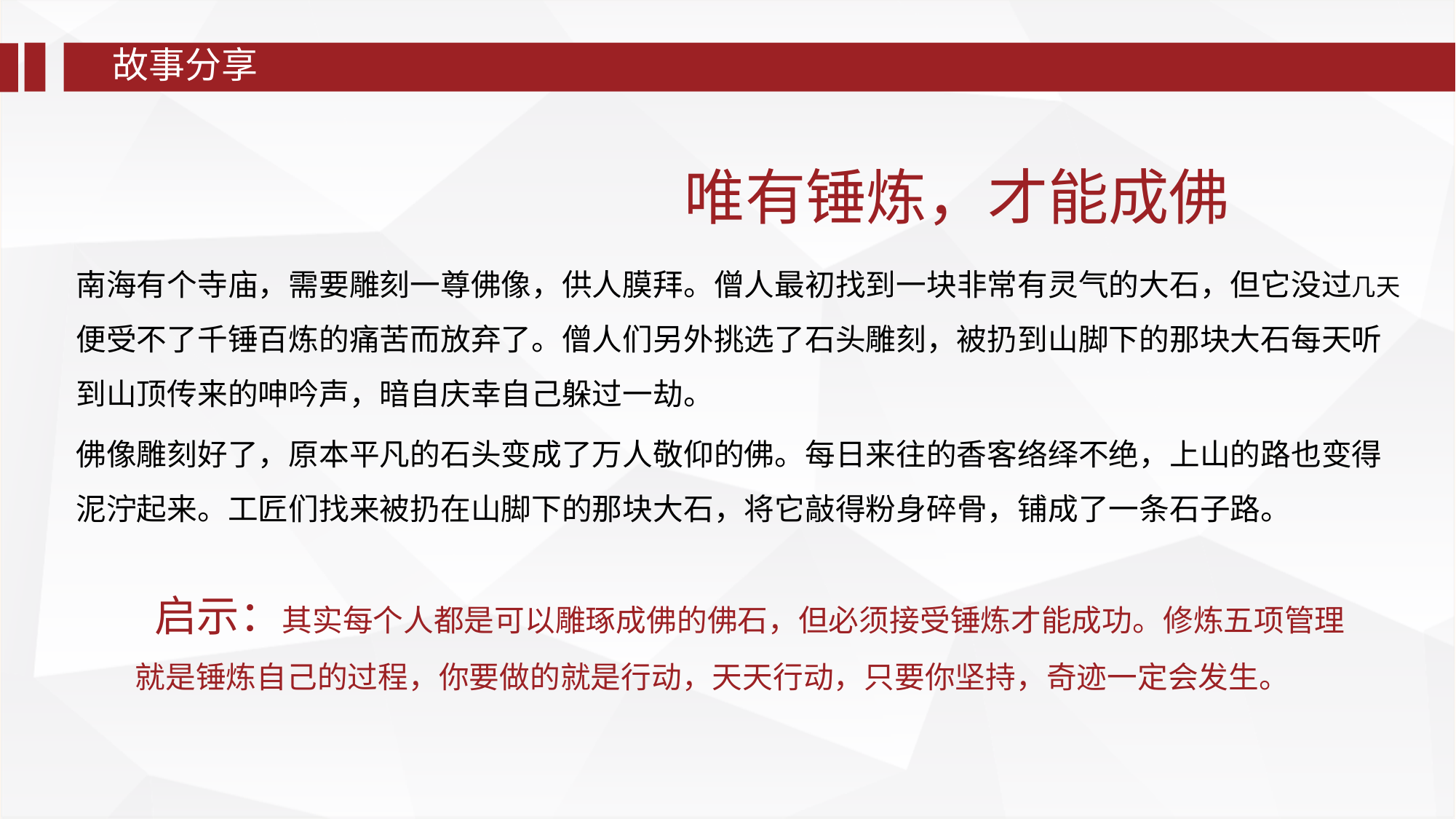

故事分享

唯有锤炼，才能成佛
南海有个寺庙，需要雕刻一尊佛像，供人膜拜。僧人最初找到一块非常有灵气的大石，但它没过几天便受不了千锤百炼的痛苦而放弃了。僧人们另外挑选了石头雕刻，被扔到山脚下的那块大石每天听到山顶传来的呻吟声，暗自庆幸自己躲过一劫。
佛像雕刻好了，原本平凡的石头变成了万人敬仰的佛。每日来往的香客络绎不绝，上山的路也变得泥泞起来。工匠们找来被扔在山脚下的那块大石，将它敲得粉身碎骨，铺成了一条石子路。
 启示：其实每个人都是可以雕琢成佛的佛石，但必须接受锤炼才能成功。修炼五项管理就是锤炼自己的过程，你要做的就是行动，天天行动，只要你坚持，奇迹一定会发生。